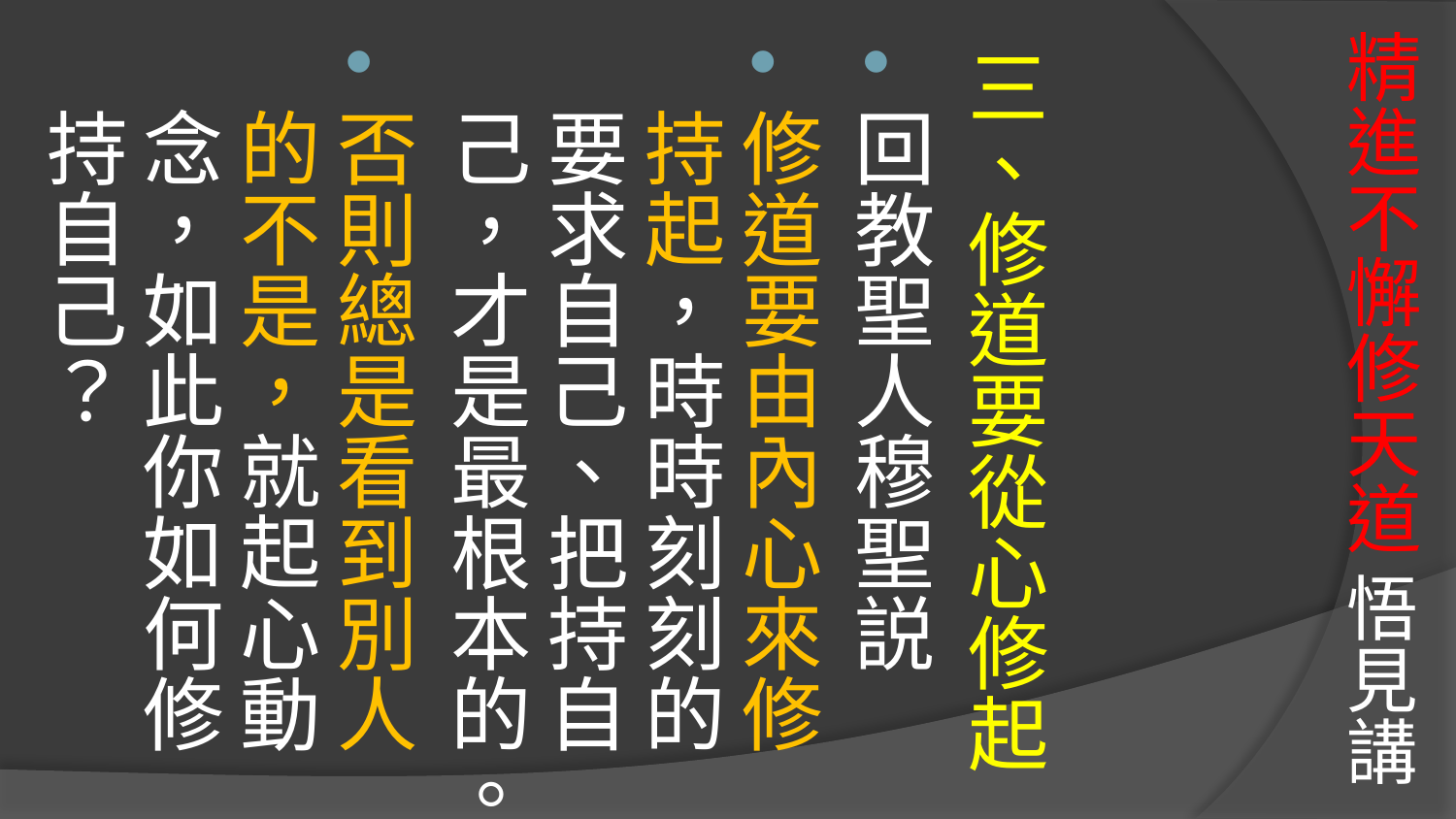

# 精進不懈修天道 悟見講
三、修道要從心修起
回教聖人穆聖説
修道要由內心來修持起，時時刻刻的要求自己、把持自己，才是最根本的。
否則總是看到別人的不是，就起心動念，如此你如何修持自己？